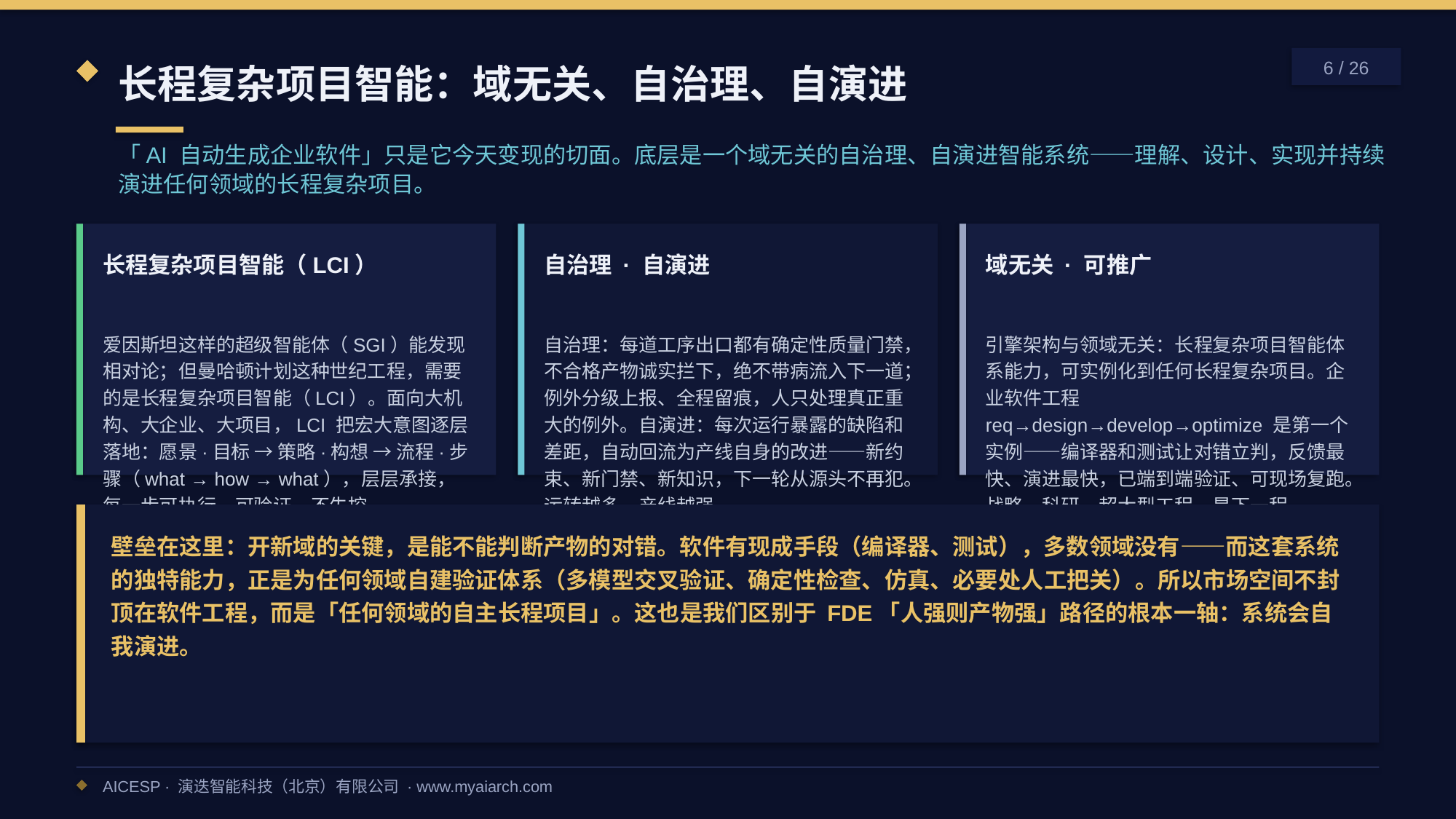

长程复杂项目智能：域无关、自治理、自演进

6 / 26

「AI 自动生成企业软件」只是它今天变现的切面。底层是一个域无关的自治理、自演进智能系统——理解、设计、实现并持续演进任何领域的长程复杂项目。

长程复杂项目智能（LCI）
自治理 · 自演进
域无关 · 可推广
爱因斯坦这样的超级智能体（SGI）能发现相对论；但曼哈顿计划这种世纪工程，需要的是长程复杂项目智能（LCI）。面向大机构、大企业、大项目，LCI 把宏大意图逐层落地：愿景·目标 → 策略·构想 → 流程·步骤（what → how → what），层层承接，每一步可执行、可验证、不失控。
自治理：每道工序出口都有确定性质量门禁，不合格产物诚实拦下，绝不带病流入下一道；例外分级上报、全程留痕，人只处理真正重大的例外。自演进：每次运行暴露的缺陷和差距，自动回流为产线自身的改进——新约束、新门禁、新知识，下一轮从源头不再犯。运转越多，产线越强。
引擎架构与领域无关：长程复杂项目智能体系能力，可实例化到任何长程复杂项目。企业软件工程 req→design→develop→optimize 是第一个实例——编译器和测试让对错立判，反馈最快、演进最快，已端到端验证、可现场复跑。战略、科研、超大型工程，是下一程。

壁垒在这里：开新域的关键，是能不能判断产物的对错。软件有现成手段（编译器、测试），多数领域没有——而这套系统的独特能力，正是为任何领域自建验证体系（多模型交叉验证、确定性检查、仿真、必要处人工把关）。所以市场空间不封顶在软件工程，而是「任何领域的自主长程项目」。这也是我们区别于 FDE「人强则产物强」路径的根本一轴：系统会自我演进。

AICESP · 演迭智能科技（北京）有限公司 · www.myaiarch.com